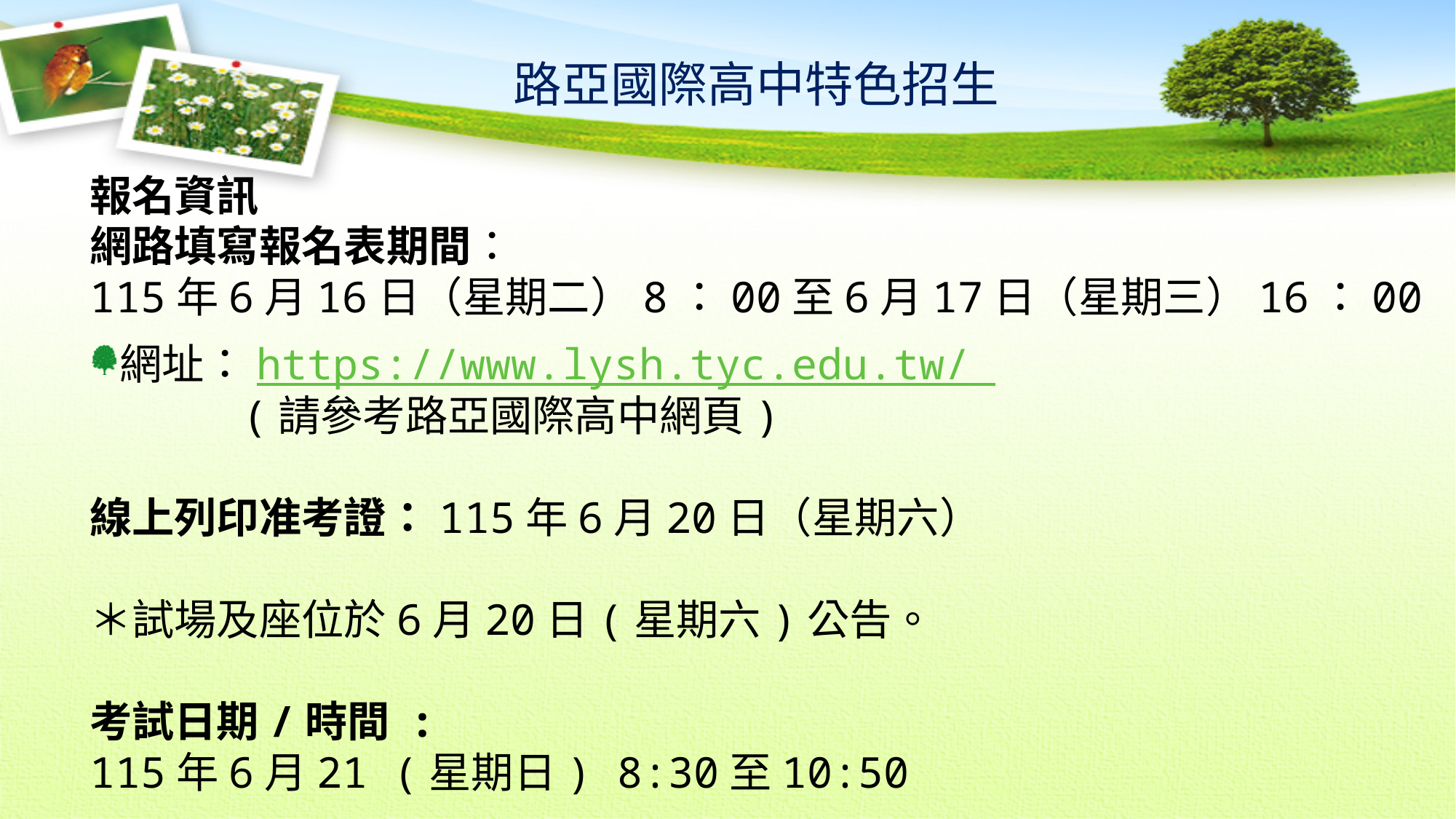

路亞國際高中特色招生

報名資訊
網路填寫報名表期間：
115年6月16日（星期二）8：00至6月17日（星期三）16：00
網址：https://www.lysh.tyc.edu.tw/
      (請參考路亞國際高中網頁)

線上列印准考證：115年6月20日（星期六）

＊試場及座位於6月20日(星期六)公告。

考試日期/時間 :
115年6月21 (星期日) 8:30至10:50